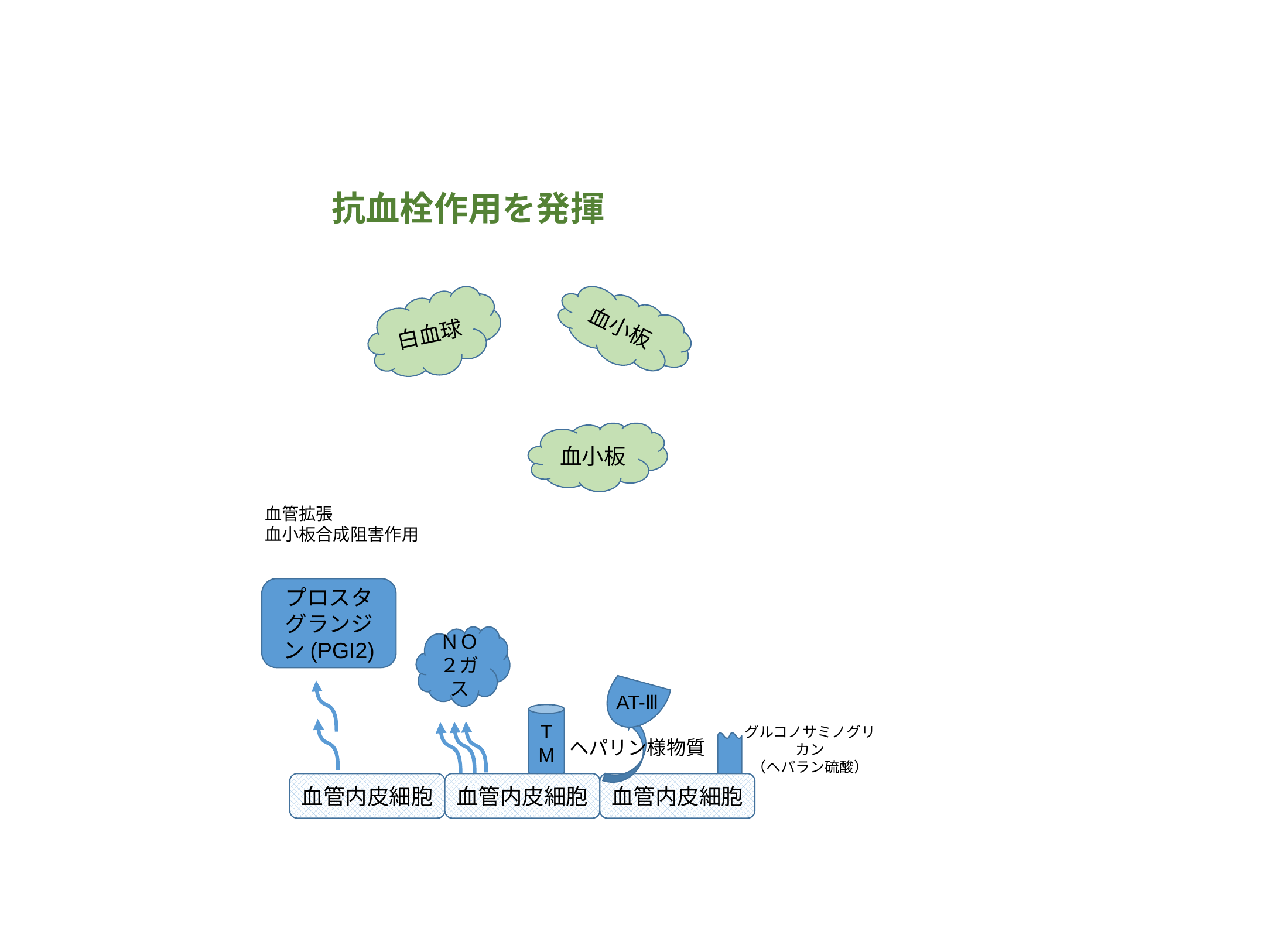

抗血栓作用を発揮
白血球
血小板
血小板
血管拡張
血小板合成阻害作用
プロスタグランジン(PGI2)
ＮＯ２ガス

AT-Ⅲ
TM
ヘパリン様物質
グルコノサミノグリカン
（ヘパラン硫酸）

血管内皮細胞
血管内皮細胞
血管内皮細胞
平常時
異常時（組織障害などが発生した場合）

凝固作用の鎮静化
白血球
血小板
血小板
血小板
トロンビン
FⅤ・FⅧの分解
凝固活性の停止

トロンビン
TATの形成により
凝固活性の停止
PS
APC
トロンビン

トロンビン

接触因子の吸収・除去
AT-Ⅲ
PC
TM
グルコノサミノグリカン
（ヘパラン硫酸）
ヘパリン様物質

血管内皮細胞
血管内皮細胞
血管内皮細胞
血小板系＋凝固系の発動による血栓の形成作用を発揮
血流に乗って
フィブリン塊が流れる
血小板

血小板凝集
血小板

血小板
フィブリンの形成

トロンビンの形成

血小板活性化因子（PAF）の放出
外因系凝固反応

刺激

ＴＦの発現

血小板
血小板凝集塊
血小板
好中球の粘着
細胞接着分子
CAM
炎症性サイトカイン刺激

血管内皮細胞
血管内皮細胞
血管内皮細胞

好中球の浸潤
抗血栓作用を発揮
白血球
血小板
血小板
血管拡張
血小板合成阻害作用
プロスタグランジン(PGI2)
ＮＯ２ガス

AT-Ⅲ
TM
ヘパリン様物質
グルコノサミノグリカン
（ヘパラン硫酸）

血管内皮細胞
血管内皮細胞
血管内皮細胞